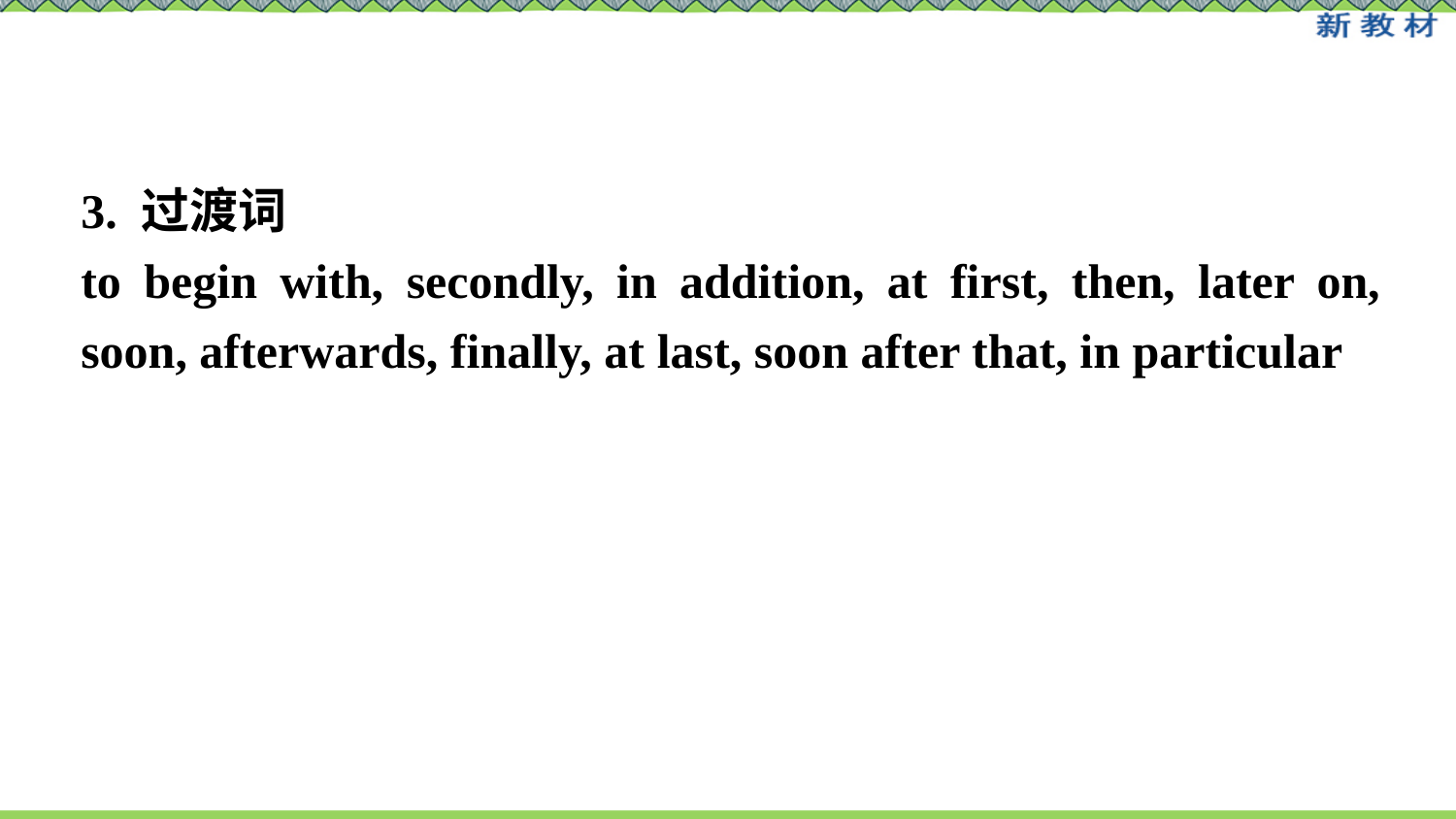

3. 过渡词
to begin with, secondly, in addition, at first, then, later on, soon, afterwards, finally, at last, soon after that, in particular